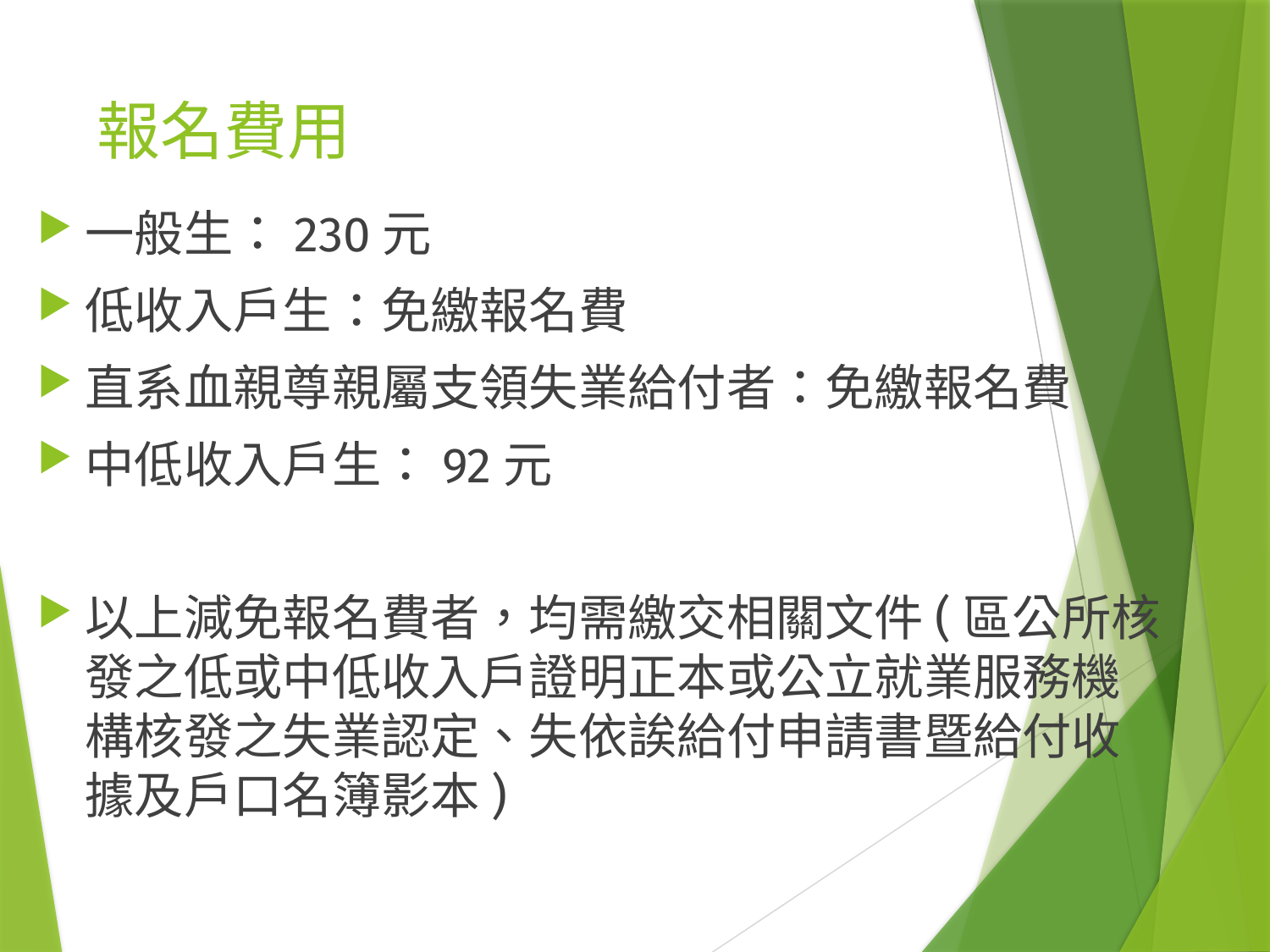

# 報名費用
一般生：230元
低收入戶生：免繳報名費
直系血親尊親屬支領失業給付者：免繳報名費
中低收入戶生：92元

以上減免報名費者，均需繳交相關文件(區公所核發之低或中低收入戶證明正本或公立就業服務機構核發之失業認定、失依誒給付申請書暨給付收據及戶口名簿影本)